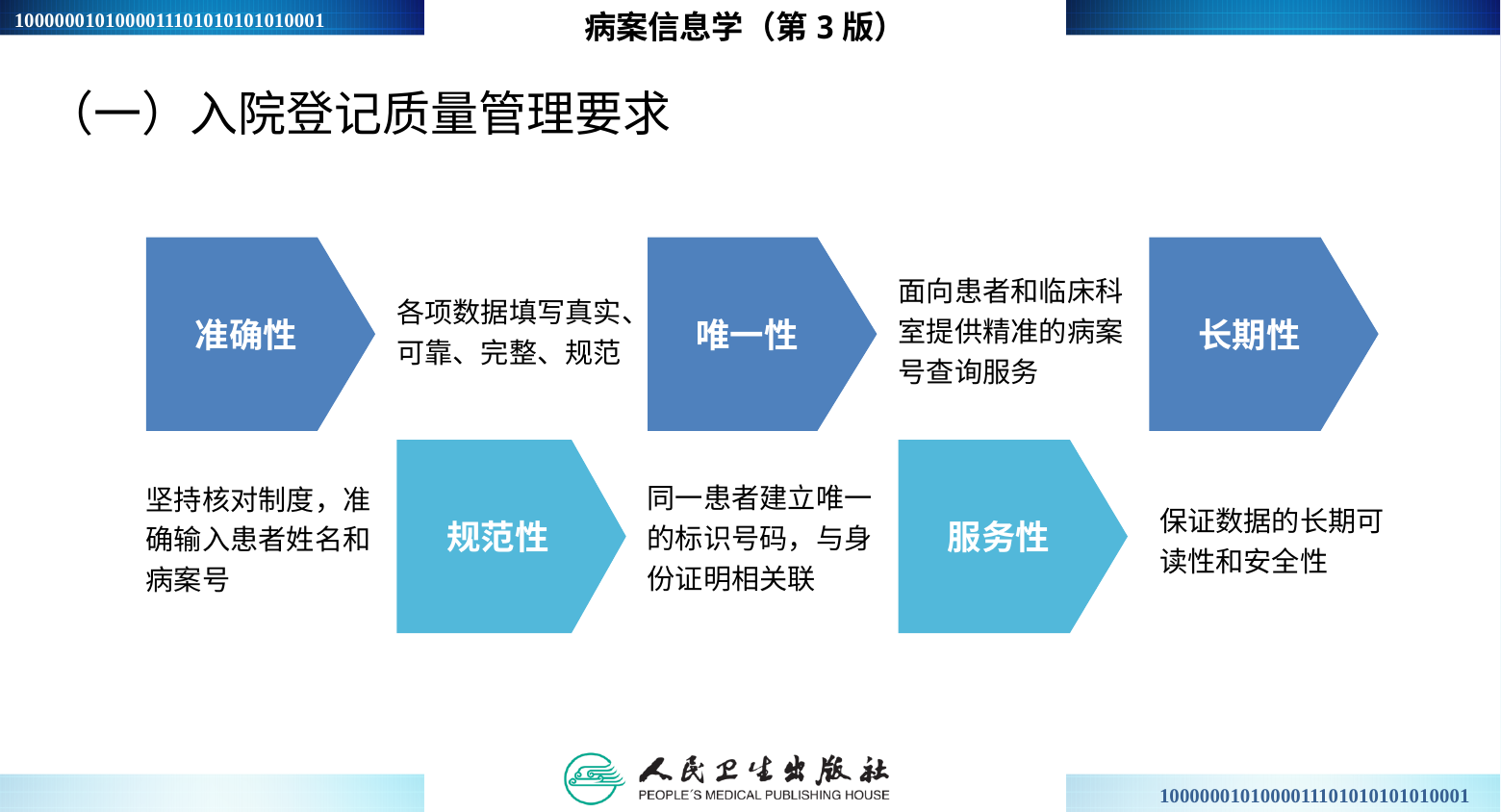

病案信息学（第3版）
（一）入院登记质量管理要求
准确性
唯一性
长期性
面向患者和临床科室提供精准的病案号查询服务

各项数据填写真实、可靠、完整、规范
规范性
服务性
同一患者建立唯一的标识号码，与身份证明相关联
坚持核对制度，准确输入患者姓名和病案号
保证数据的长期可读性和安全性